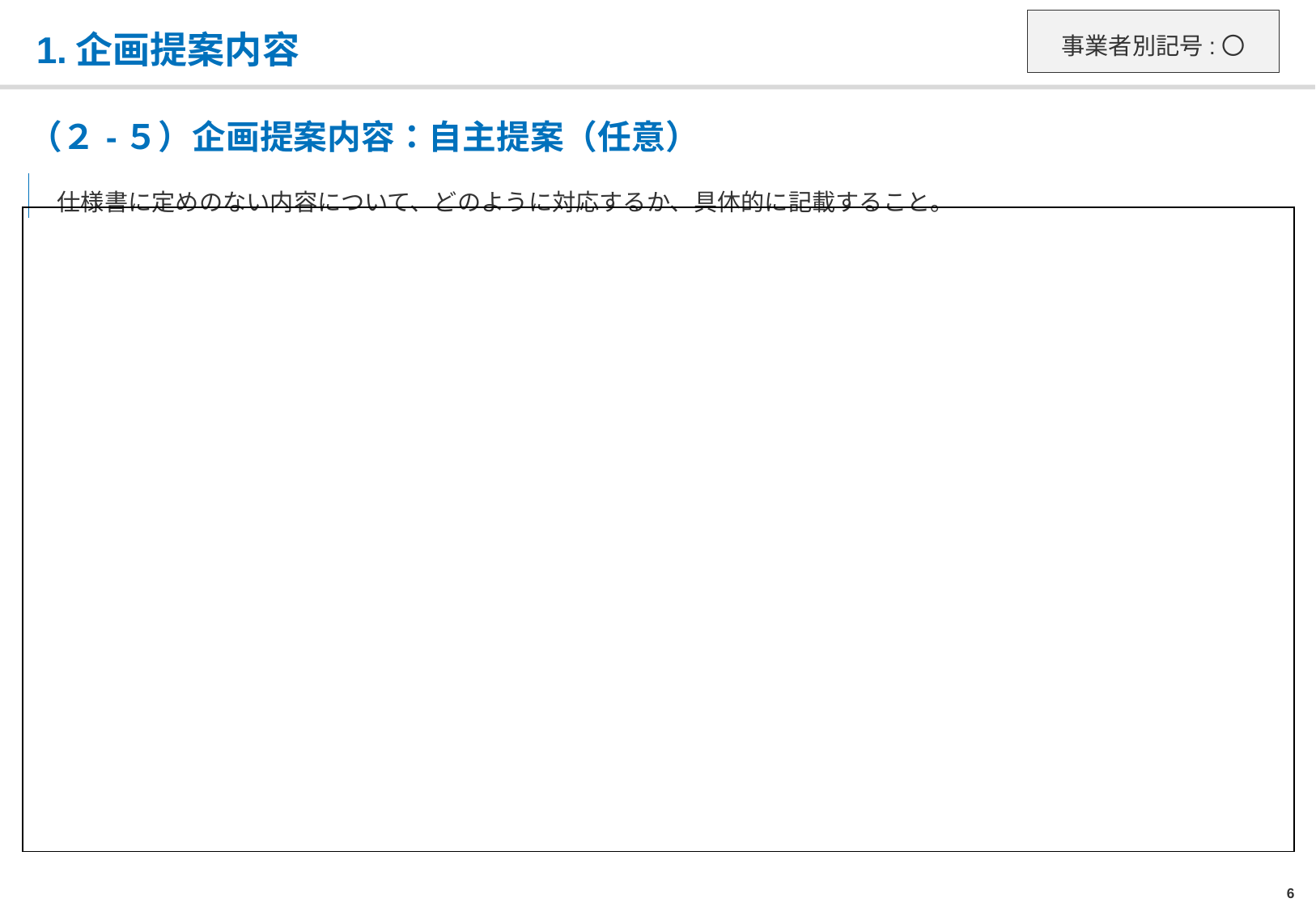

事業者別記号:〇
# 1.企画提案内容
| （２-５）企画提案内容：自主提案（任意） |
| --- |
| 仕様書に定めのない内容について、どのように対応するか、具体的に記載すること。 |
|  |
| --- |
6